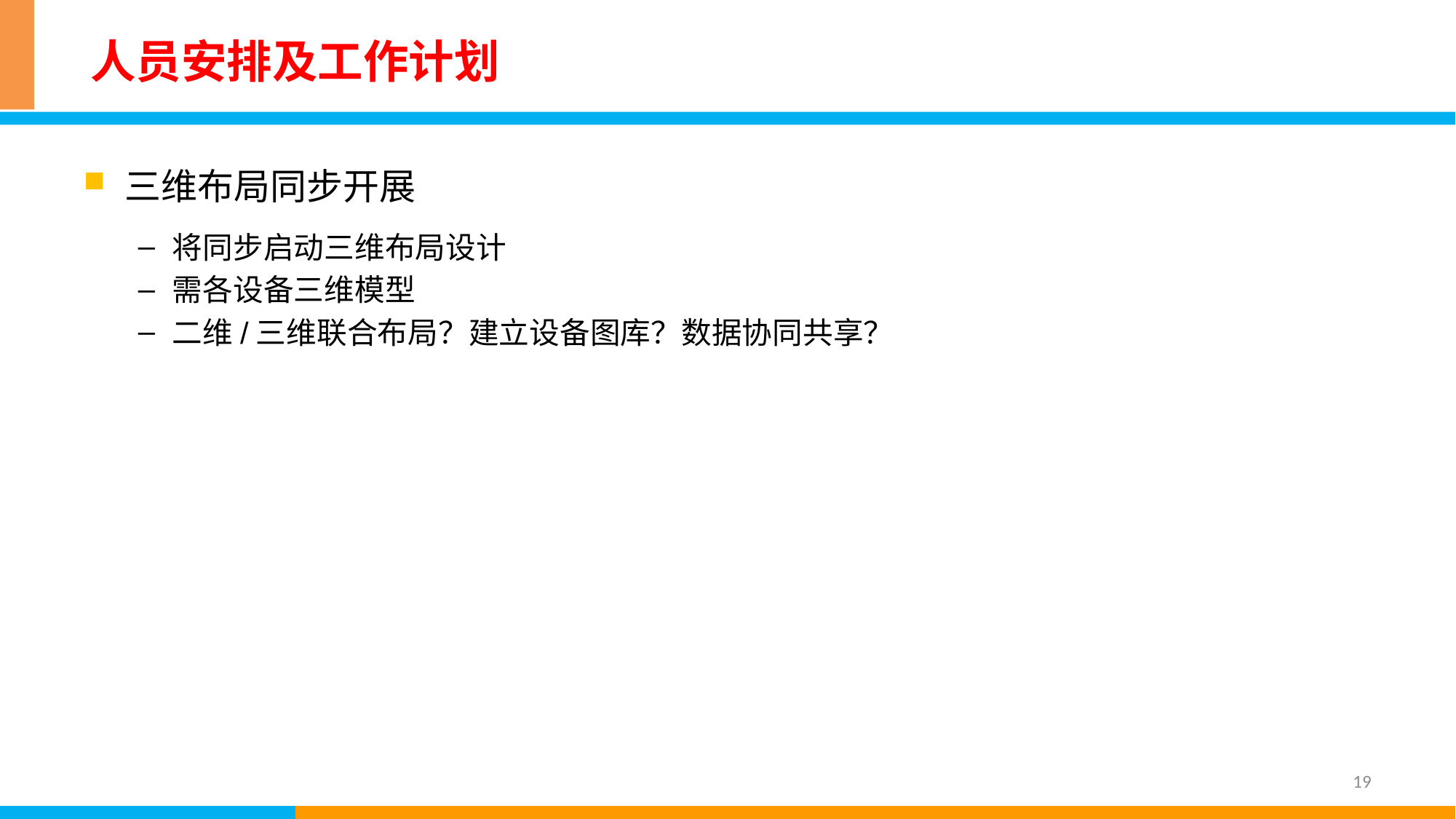

# 人员安排及工作计划
三维布局同步开展
将同步启动三维布局设计
需各设备三维模型
二维/三维联合布局？建立设备图库？数据协同共享？

19